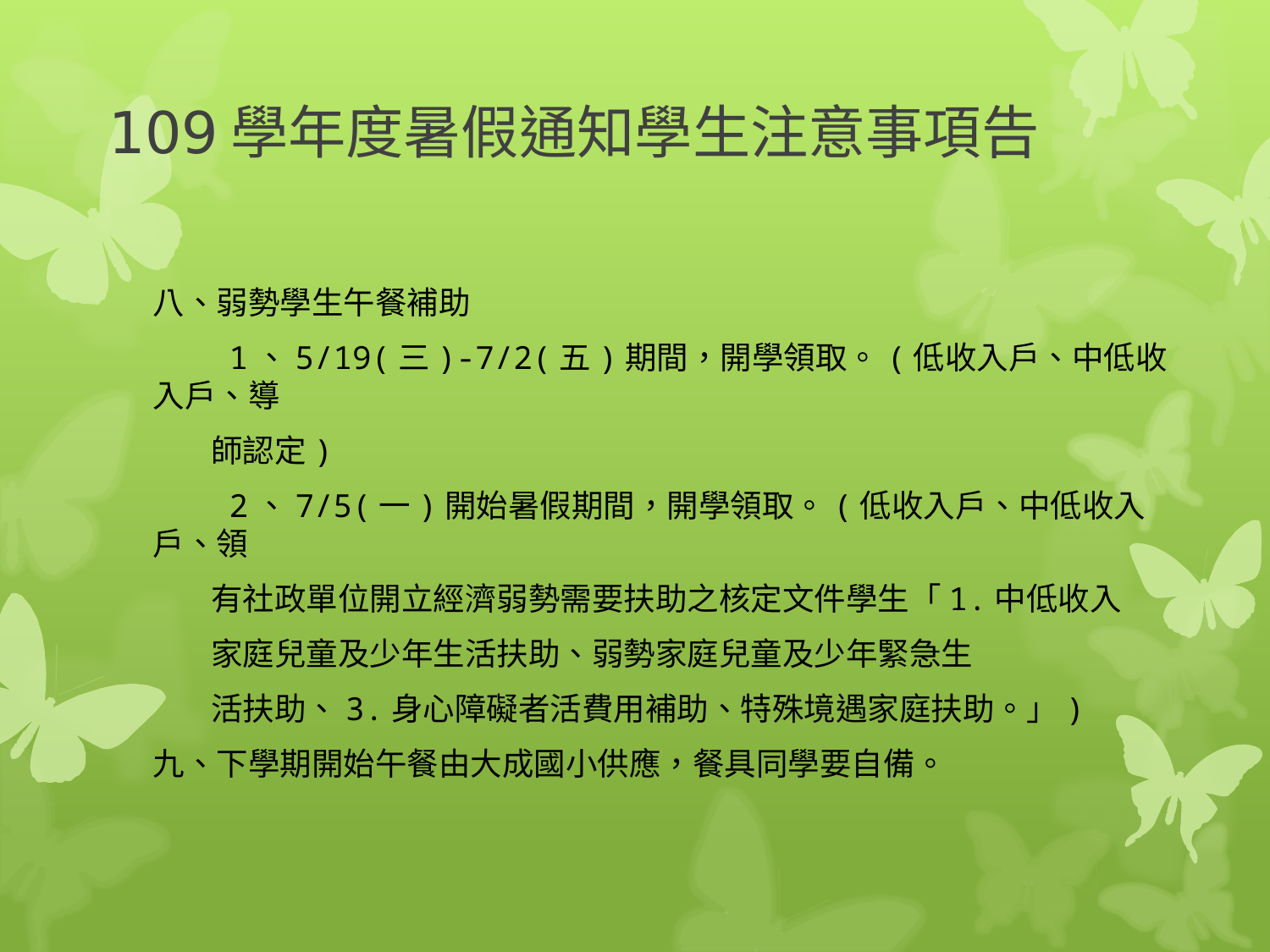

109學年度暑假通知學生注意事項告
八、弱勢學生午餐補助
    1、5/19(三)-7/2(五)期間，開學領取。(低收入戶、中低收入戶、導
       師認定)
    2、7/5(一)開始暑假期間，開學領取。(低收入戶、中低收入戶、領
       有社政單位開立經濟弱勢需要扶助之核定文件學生「1.中低收入
       家庭兒童及少年生活扶助、弱勢家庭兒童及少年緊急生
       活扶助、3.身心障礙者活費用補助、特殊境遇家庭扶助。」)
九、下學期開始午餐由大成國小供應，餐具同學要自備。